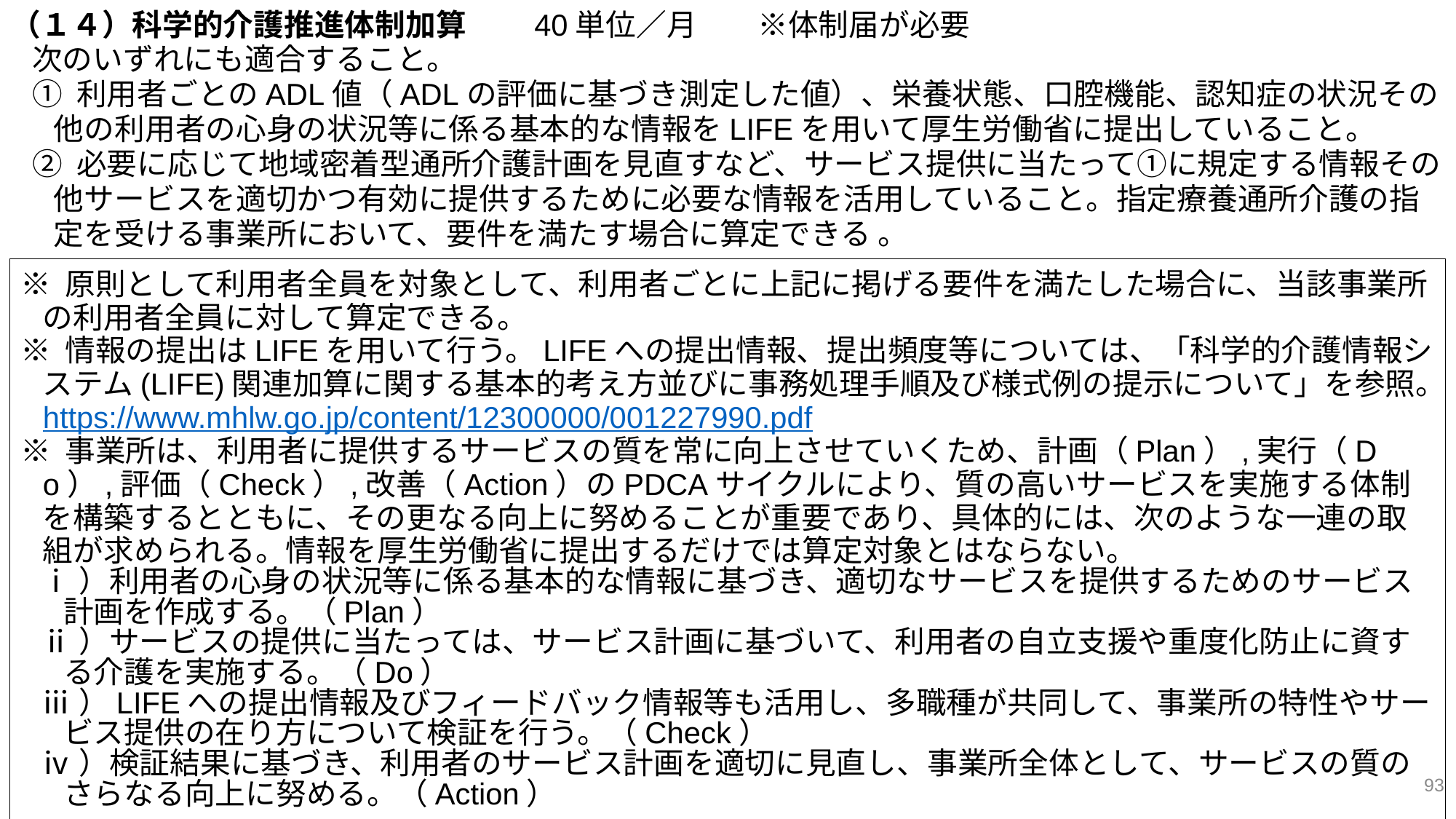

（１４）科学的介護推進体制加算　　40単位／月　　※体制届が必要
次のいずれにも適合すること。
① 利用者ごとのADL値（ADLの評価に基づき測定した値）、栄養状態、口腔機能、認知症の状況その他の利用者の心身の状況等に係る基本的な情報をLIFEを用いて厚生労働省に提出していること。
② 必要に応じて地域密着型通所介護計画を見直すなど、サービス提供に当たって①に規定する情報その他サービスを適切かつ有効に提供するために必要な情報を活用していること。指定療養通所介護の指定を受ける事業所において、要件を満たす場合に算定できる 。
※ 原則として利用者全員を対象として、利用者ごとに上記に掲げる要件を満たした場合に、当該事業所の利用者全員に対して算定できる。
※ 情報の提出はLIFEを用いて行う。LIFEへの提出情報、提出頻度等については、「科学的介護情報システム(LIFE)関連加算に関する基本的考え方並びに事務処理手順及び様式例の提示について」を参照。https://www.mhlw.go.jp/content/12300000/001227990.pdf
※ 事業所は、利用者に提供するサービスの質を常に向上させていくため、計画（Plan）,実行（Do）,評価（Check）,改善（Action）のPDCAサイクルにより、質の高いサービスを実施する体制を構築するとともに、その更なる向上に努めることが重要であり、具体的には、次のような一連の取組が求められる。情報を厚生労働省に提出するだけでは算定対象とはならない。
ⅰ）利用者の心身の状況等に係る基本的な情報に基づき、適切なサービスを提供するためのサービス計画を作成する。（Plan）
ⅱ）サービスの提供に当たっては、サービス計画に基づいて、利用者の自立支援や重度化防止に資する介護を実施する。（Do）
ⅲ）LIFEへの提出情報及びフィードバック情報等も活用し、多職種が共同して、事業所の特性やサービス提供の在り方について検証を行う。（Check）
ⅳ）検証結果に基づき、利用者のサービス計画を適切に見直し、事業所全体として、サービスの質のさらなる向上に努める。（Action）
93